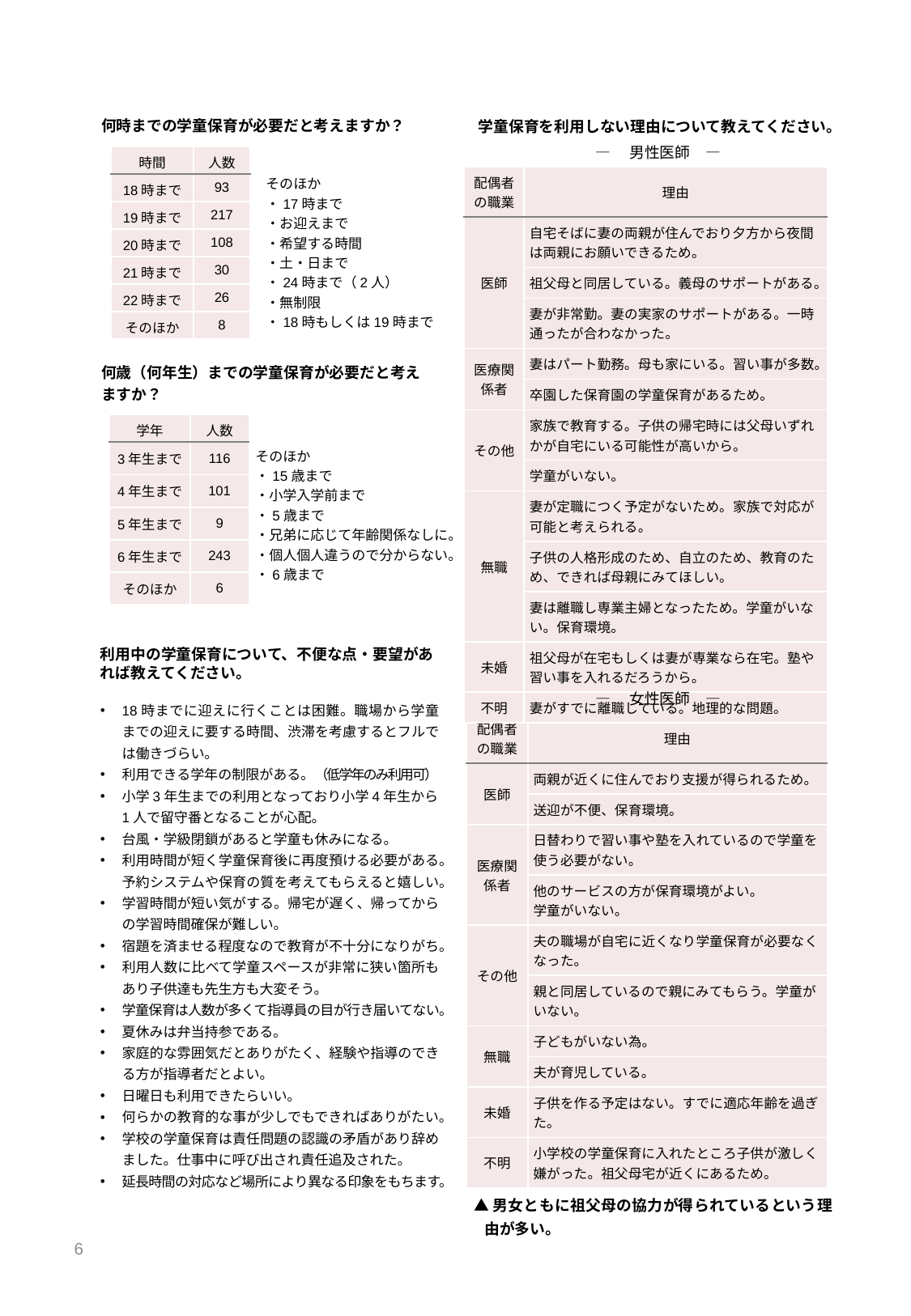

何時までの学童保育が必要だと考えますか？
学童保育を利用しない理由について教えてください。
―　男性医師　―
| 時間 | 人数 |
| --- | --- |
| 18時まで | 93 |
| 19時まで | 217 |
| 20時まで | 108 |
| 21時まで | 30 |
| 22時まで | 26 |
| そのほか | 8 |
そのほか
・17時まで
・お迎えまで
・希望する時間
・土・日まで
・24時まで（2人）
・無制限
・18時もしくは19時まで
| 配偶者の職業 | 理由 |
| --- | --- |
| 医師 | 自宅そばに妻の両親が住んでおり夕方から夜間は両親にお願いできるため。 |
|  | 祖父母と同居している。義母のサポートがある。 |
|  | 妻が非常勤。妻の実家のサポートがある。一時通ったが合わなかった。 |
| 医療関係者 | 妻はパート勤務。母も家にいる。習い事が多数。 |
|  | 卒園した保育園の学童保育があるため。 |
| その他 | 家族で教育する。子供の帰宅時には父母いずれかが自宅にいる可能性が高いから。 |
|  | 学童がいない。 |
| 無職 | 妻が定職につく予定がないため。家族で対応が可能と考えられる。 |
|  | 子供の人格形成のため、自立のため、教育のため、できれば母親にみてほしい。 |
|  | 妻は離職し専業主婦となったため。学童がいない。保育環境。 |
| 未婚 | 祖父母が在宅もしくは妻が専業なら在宅。塾や習い事を入れるだろうから。 |
| 不明 | 妻がすでに離職している。地理的な問題。 |
何歳（何年生）までの学童保育が必要だと考えますか？
| 学年 | 人数 |
| --- | --- |
| 3年生まで | 116 |
| 4年生まで | 101 |
| 5年生まで | 9 |
| 6年生まで | 243 |
| そのほか | 6 |
そのほか
・15歳まで
・小学入学前まで
・5歳まで
・兄弟に応じて年齢関係なしに。
・個人個人違うので分からない。
・6歳まで
利用中の学童保育について、不便な点・要望があれば教えてください。
―　女性医師　―
18時までに迎えに行くことは困難。職場から学童までの迎えに要する時間、渋滞を考慮するとフルでは働きづらい。
利用できる学年の制限がある。（低学年のみ利用可）
小学3年生までの利用となっており小学4年生から1人で留守番となることが心配。
台風・学級閉鎖があると学童も休みになる。
利用時間が短く学童保育後に再度預ける必要がある。予約システムや保育の質を考えてもらえると嬉しい。
学習時間が短い気がする。帰宅が遅く、帰ってからの学習時間確保が難しい。
宿題を済ませる程度なので教育が不十分になりがち。
利用人数に比べて学童スペースが非常に狭い箇所もあり子供達も先生方も大変そう。
学童保育は人数が多くて指導員の目が行き届いてない。
夏休みは弁当持参である。
家庭的な雰囲気だとありがたく、経験や指導のできる方が指導者だとよい。
日曜日も利用できたらいい。
何らかの教育的な事が少しでもできればありがたい。
学校の学童保育は責任問題の認識の矛盾があり辞めました。仕事中に呼び出され責任追及された。
延長時間の対応など場所により異なる印象をもちます。
| 配偶者の職業 | 理由 |
| --- | --- |
| 医師 | 両親が近くに住んでおり支援が得られるため。 |
|  | 送迎が不便、保育環境。 |
| 医療関係者 | 日替わりで習い事や塾を入れているので学童を使う必要がない。 |
|  | 他のサービスの方が保育環境がよい。 学童がいない。 |
| その他 | 夫の職場が自宅に近くなり学童保育が必要なくなった。 |
|  | 親と同居しているので親にみてもらう。学童がいない。 |
| 無職 | 子どもがいない為。 |
|  | 夫が育児している。 |
| 未婚 | 子供を作る予定はない。すでに適応年齢を過ぎた。 |
| 不明 | 小学校の学童保育に入れたところ子供が激しく嫌がった。祖父母宅が近くにあるため。 |
▲男女ともに祖父母の協力が得られているという理由が多い。
6